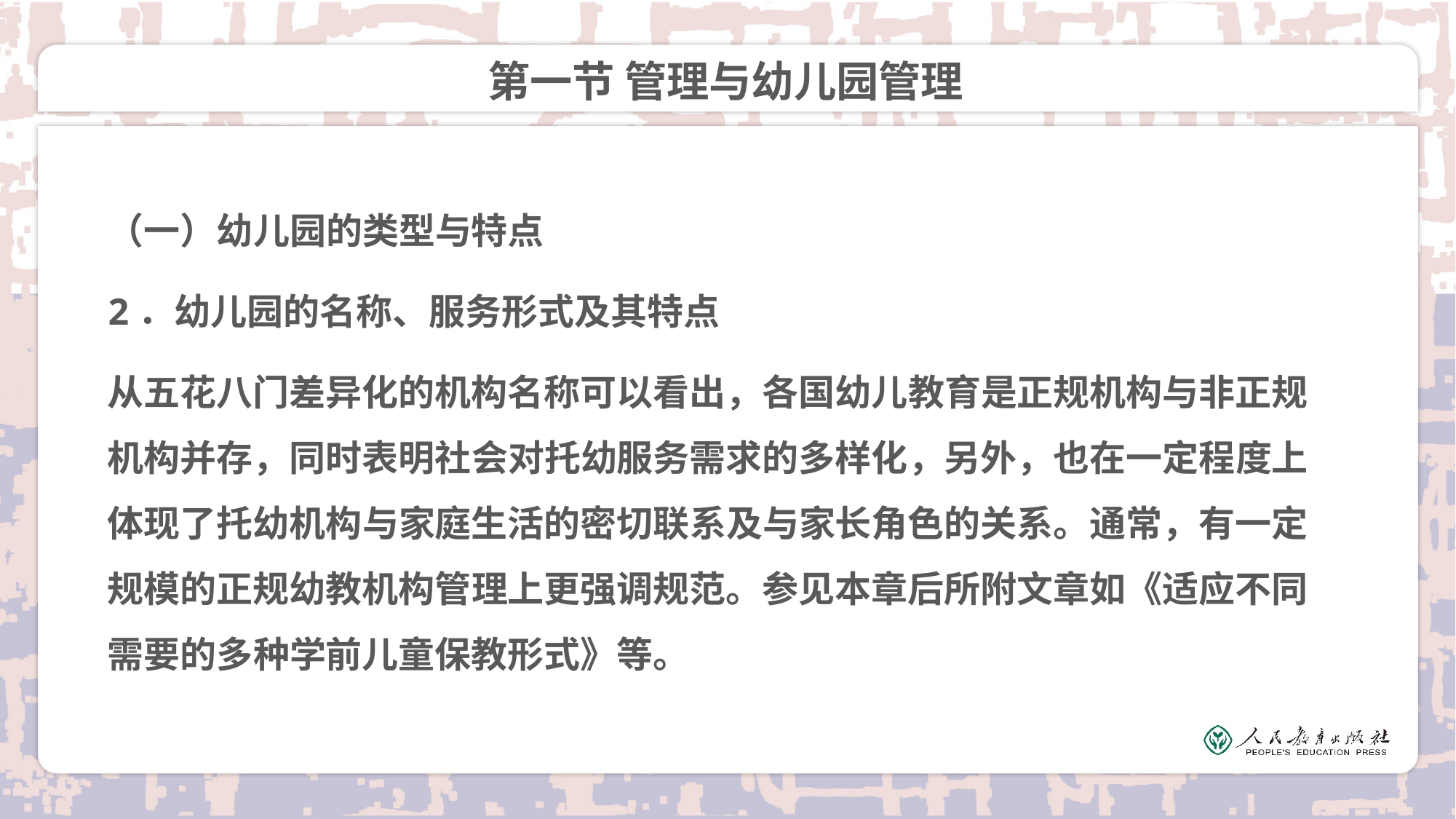

# 第一节 管理与幼儿园管理
（一）幼儿园的类型与特点
2．幼儿园的名称、服务形式及其特点
从五花八门差异化的机构名称可以看出，各国幼儿教育是正规机构与非正规机构并存，同时表明社会对托幼服务需求的多样化，另外，也在一定程度上体现了托幼机构与家庭生活的密切联系及与家长角色的关系。通常，有一定规模的正规幼教机构管理上更强调规范。参见本章后所附文章如《适应不同需要的多种学前儿童保教形式》等。